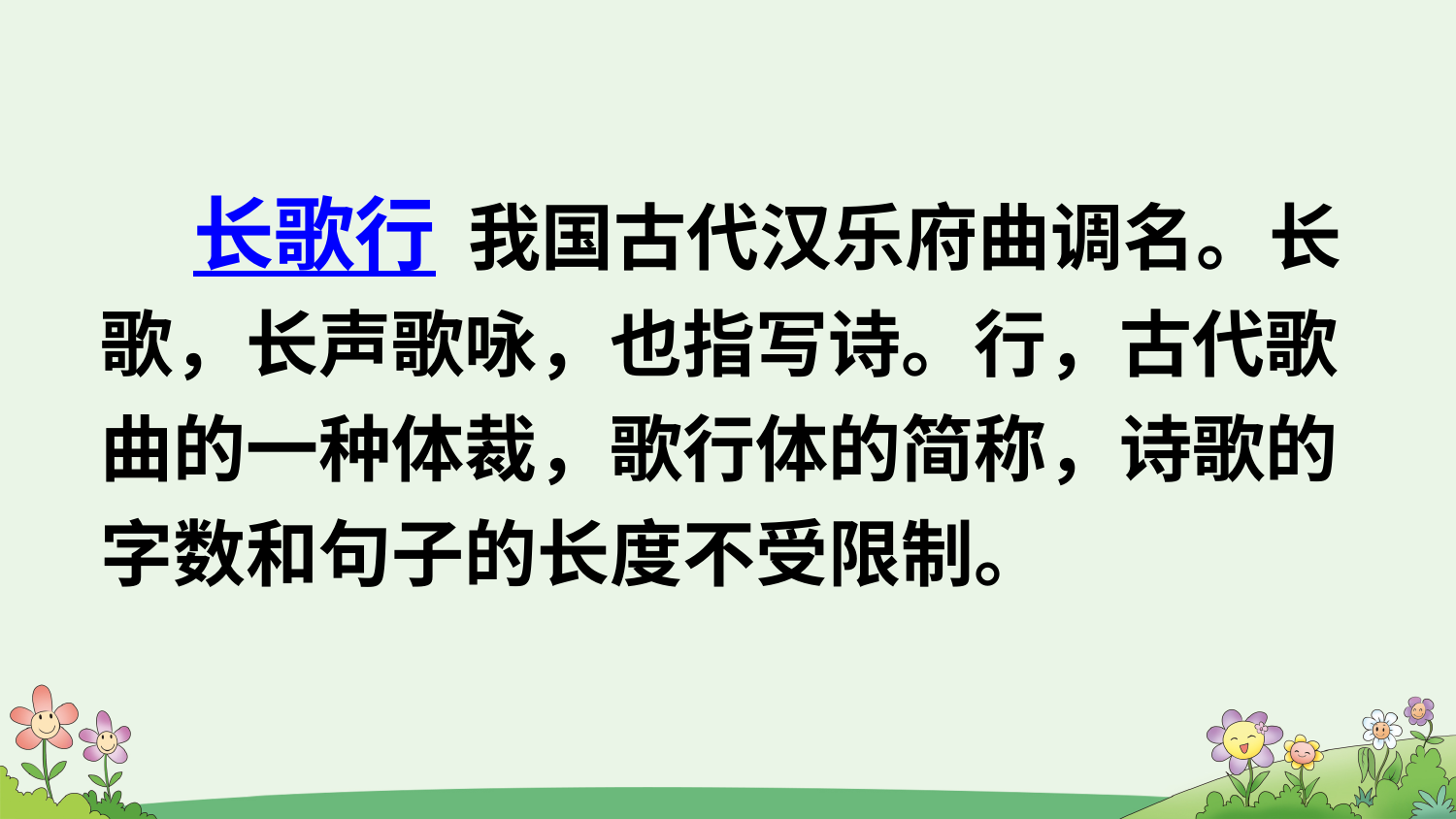

长歌行  我国古代汉乐府曲调名。长歌，长声歌咏，也指写诗。行，古代歌曲的一种体裁，歌行体的简称，诗歌的字数和句子的长度不受限制。